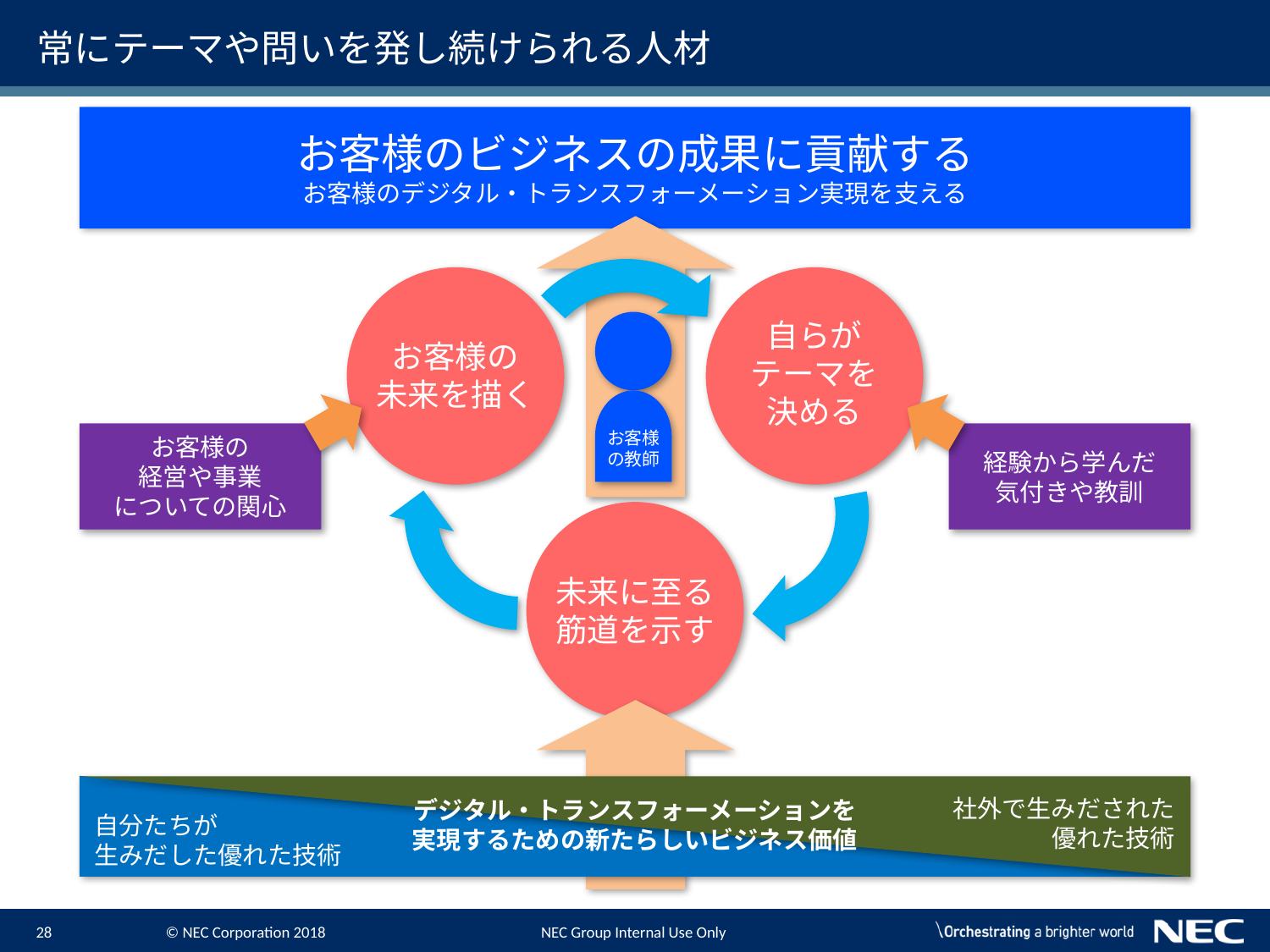

# 常にテーマや問いを発し続けられる人材
お客様のビジネスの成果に貢献する
お客様のデジタル・トランスフォーメーション実現を支える

自らが
テーマを
決める

お客様の
未来を描く

お客様
の教師
お客様の
経営や事業
についての関心
経験から学んだ
気付きや教訓

未来に至る
筋道を示す

社外で生みだされた
優れた技術
デジタル・トランスフォーメーションを
実現するための新たらしいビジネス価値
自分たちが
生みだした優れた技術